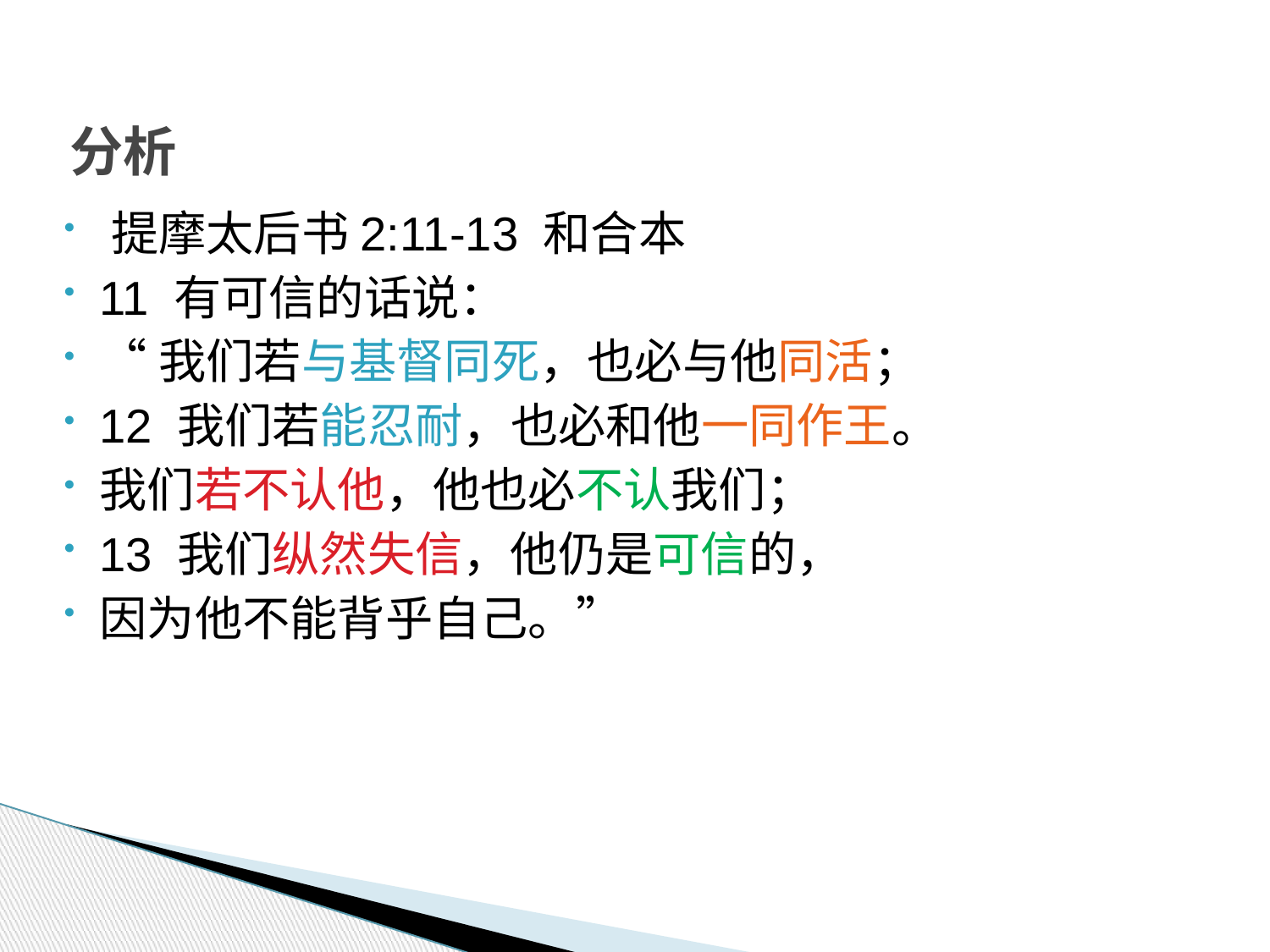

# 分析
‪提摩太后书‬2:11-13 和合本
11 有可信的话说：
“我们若与基督同死，也必与他同活；
12 我们若能忍耐，也必和他一同作王。
我们若不认他，他也必不认我们；
13 我们纵然失信，他仍是可信的，
因为他不能背乎自己。”